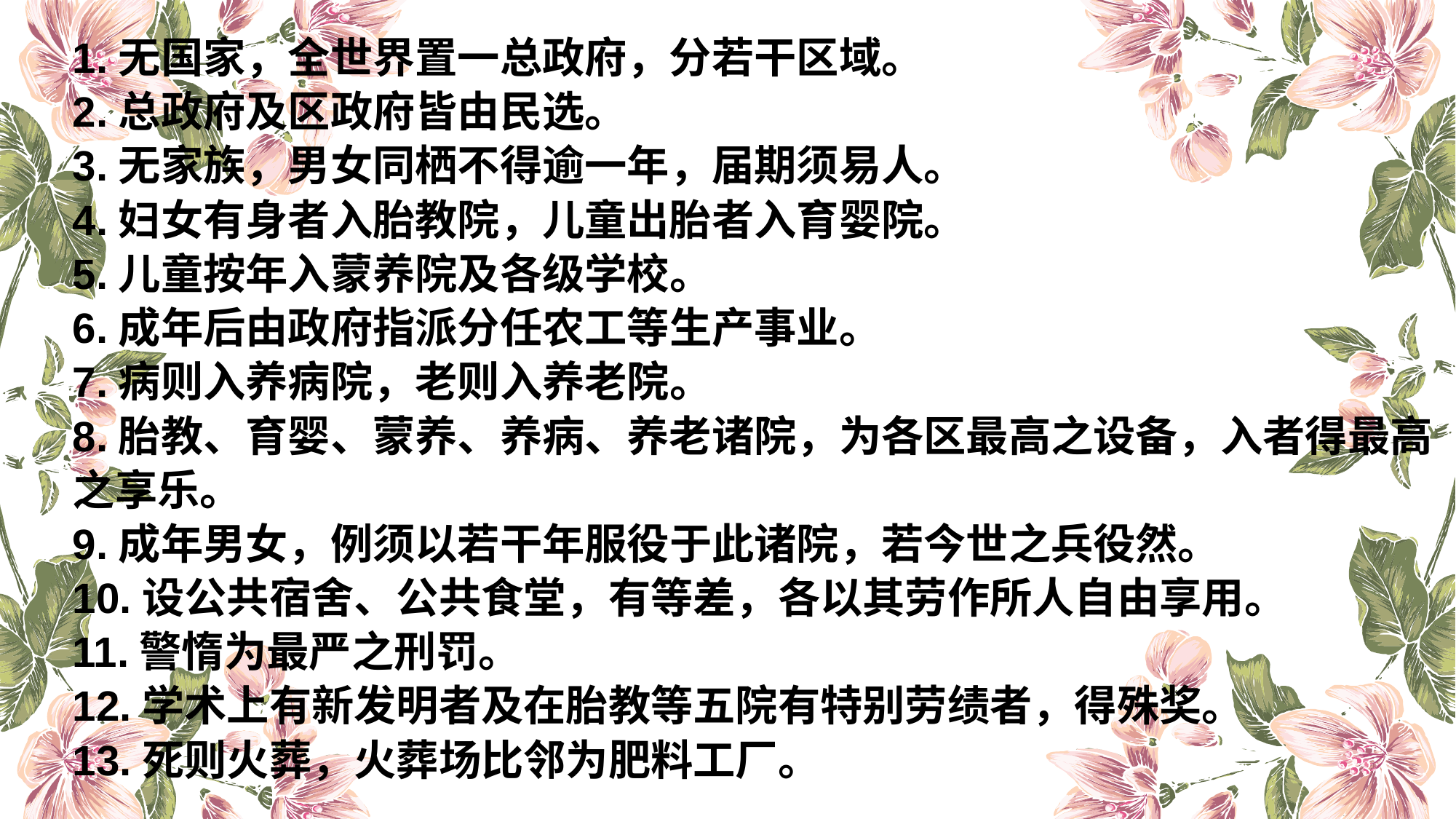

1.无国家，全世界置一总政府，分若干区域。
2.总政府及区政府皆由民选。
3.无家族，男女同栖不得逾一年，届期须易人。
4.妇女有身者入胎教院，儿童出胎者入育婴院。
5.儿童按年入蒙养院及各级学校。
6.成年后由政府指派分任农工等生产事业。
7.病则入养病院，老则入养老院。
8.胎教、育婴、蒙养、养病、养老诸院，为各区最高之设备，入者得最高之享乐。
9.成年男女，例须以若干年服役于此诸院，若今世之兵役然。
10.设公共宿舍、公共食堂，有等差，各以其劳作所人自由享用。
11.警惰为最严之刑罚。
12.学术上有新发明者及在胎教等五院有特别劳绩者，得殊奖。
13.死则火葬，火葬场比邻为肥料工厂。